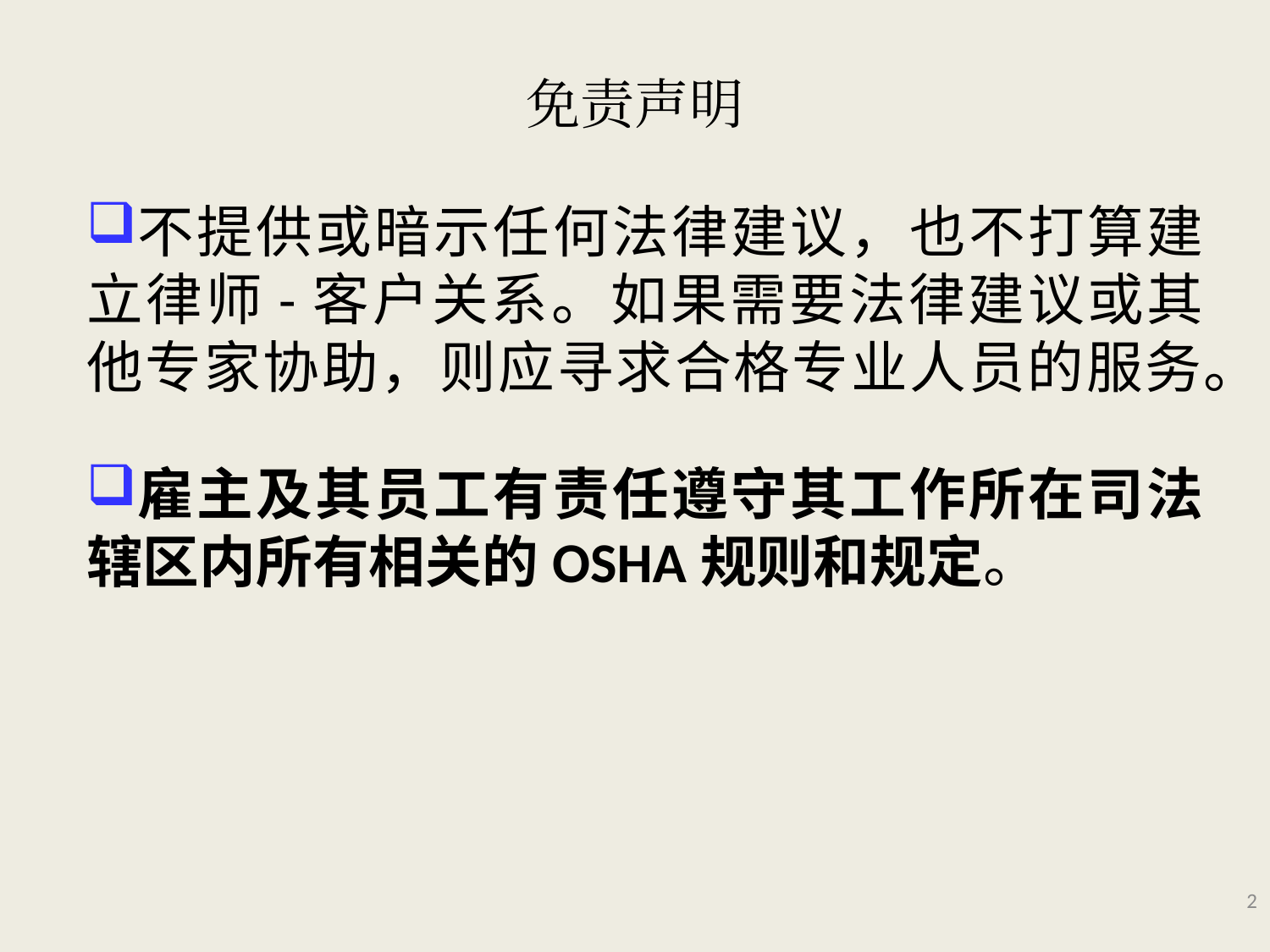

# 免责声明
不提供或暗示任何法律建议，也不打算建立律师-客户关系。如果需要法律建议或其他专家协助，则应寻求合格专业人员的服务。

雇主及其员工有责任遵守其工作所在司法辖区内所有相关的OSHA规则和规定。

2